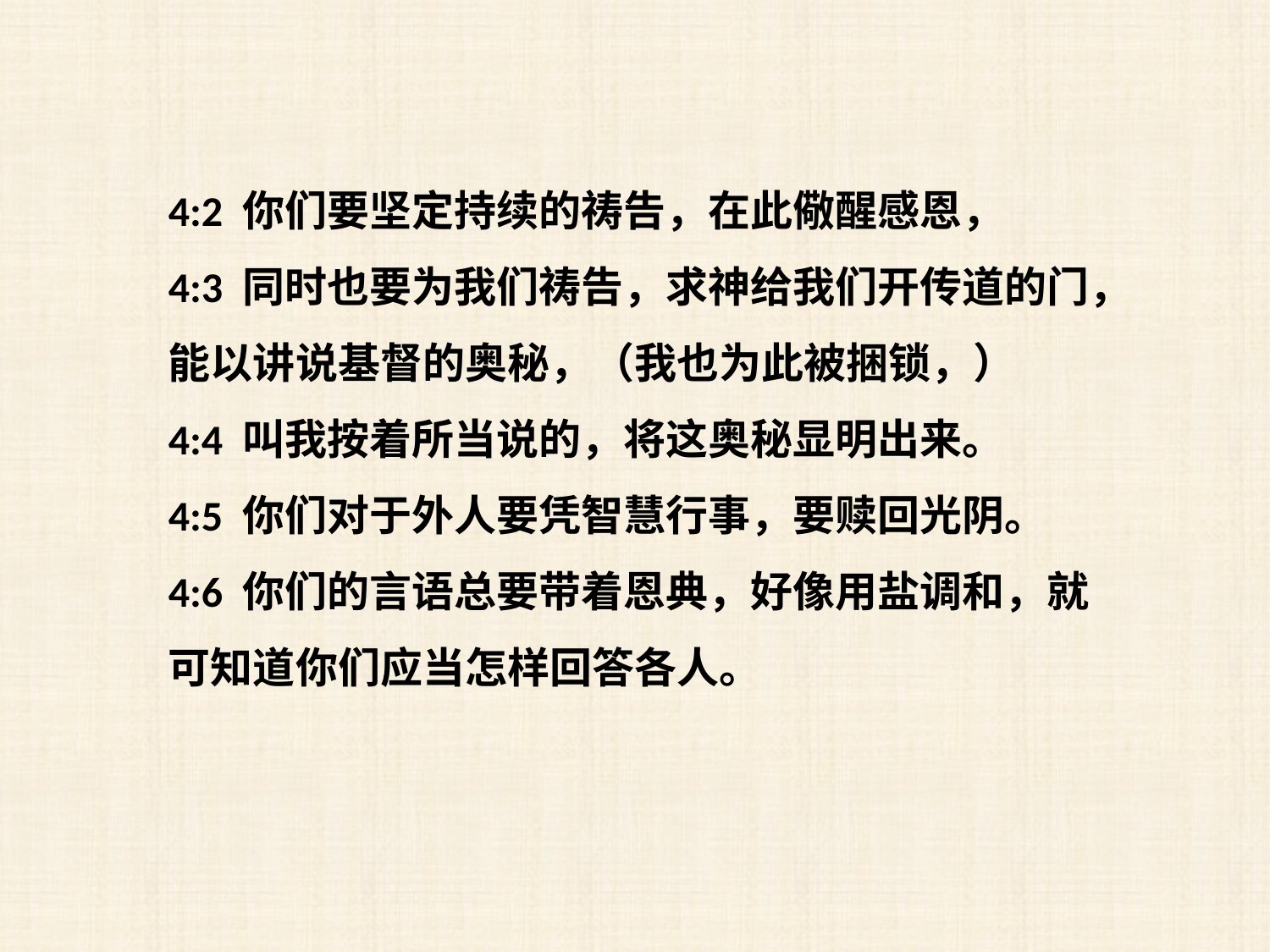

4:2 你们要坚定持续的祷告，在此儆醒感恩，
4:3 同时也要为我们祷告，求神给我们开传道的门，能以讲说基督的奥秘，（我也为此被捆锁，）
4:4 叫我按着所当说的，将这奥秘显明出来。
4:5 你们对于外人要凭智慧行事，要赎回光阴。
4:6 你们的言语总要带着恩典，好像用盐调和，就可知道你们应当怎样回答各人。